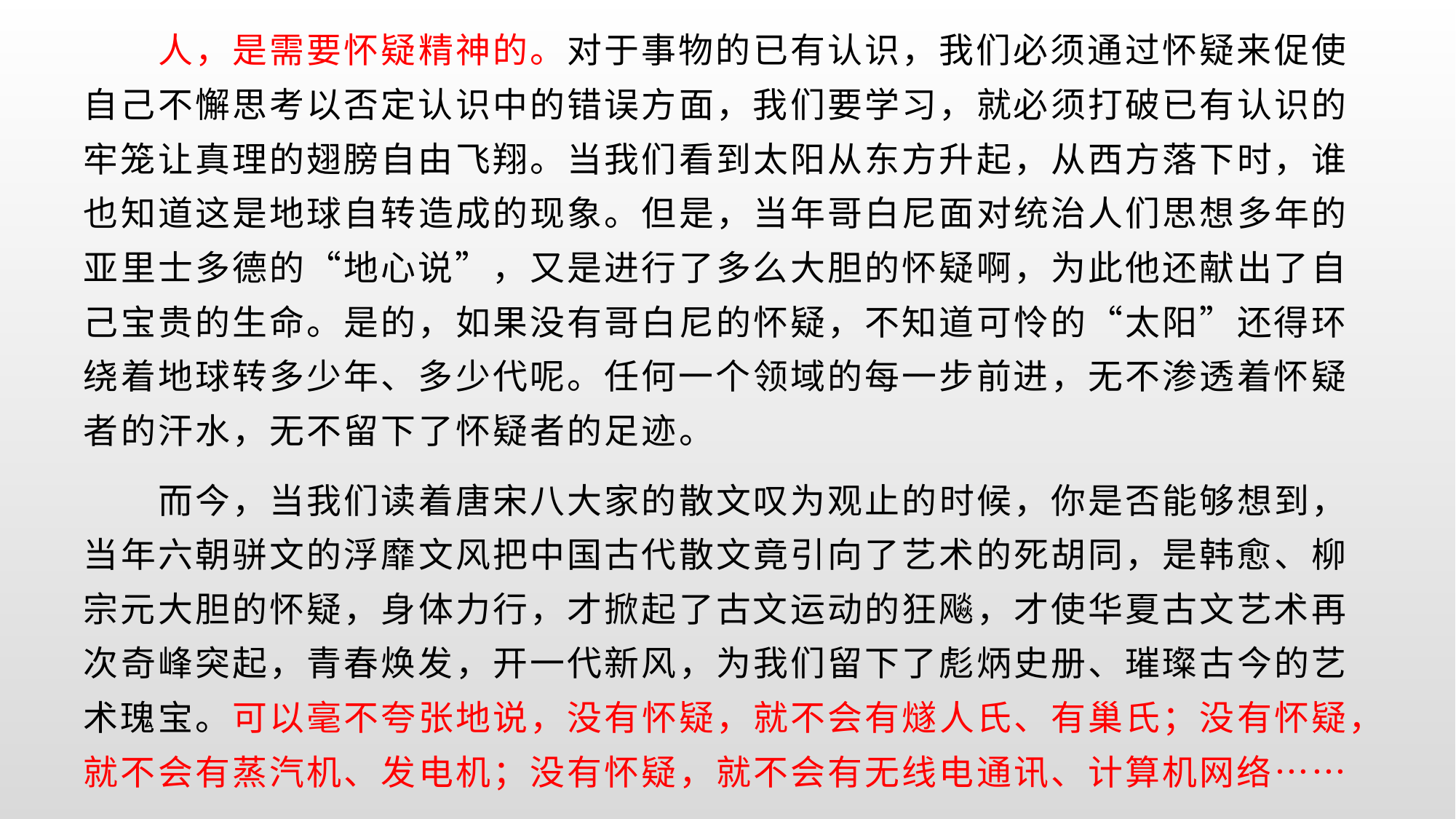

人，是需要怀疑精神的。对于事物的已有认识，我们必须通过怀疑来促使自己不懈思考以否定认识中的错误方面，我们要学习，就必须打破已有认识的牢笼让真理的翅膀自由飞翔。当我们看到太阳从东方升起，从西方落下时，谁也知道这是地球自转造成的现象。但是，当年哥白尼面对统治人们思想多年的亚里士多德的“地心说”，又是进行了多么大胆的怀疑啊，为此他还献出了自己宝贵的生命。是的，如果没有哥白尼的怀疑，不知道可怜的“太阳”还得环绕着地球转多少年、多少代呢。任何一个领域的每一步前进，无不渗透着怀疑者的汗水，无不留下了怀疑者的足迹。
而今，当我们读着唐宋八大家的散文叹为观止的时候，你是否能够想到，当年六朝骈文的浮靡文风把中国古代散文竟引向了艺术的死胡同，是韩愈、柳宗元大胆的怀疑，身体力行，才掀起了古文运动的狂飚，才使华夏古文艺术再次奇峰突起，青春焕发，开一代新风，为我们留下了彪炳史册、璀璨古今的艺术瑰宝。可以毫不夸张地说，没有怀疑，就不会有燧人氏、有巢氏；没有怀疑，就不会有蒸汽机、发电机；没有怀疑，就不会有无线电通讯、计算机网络……
#